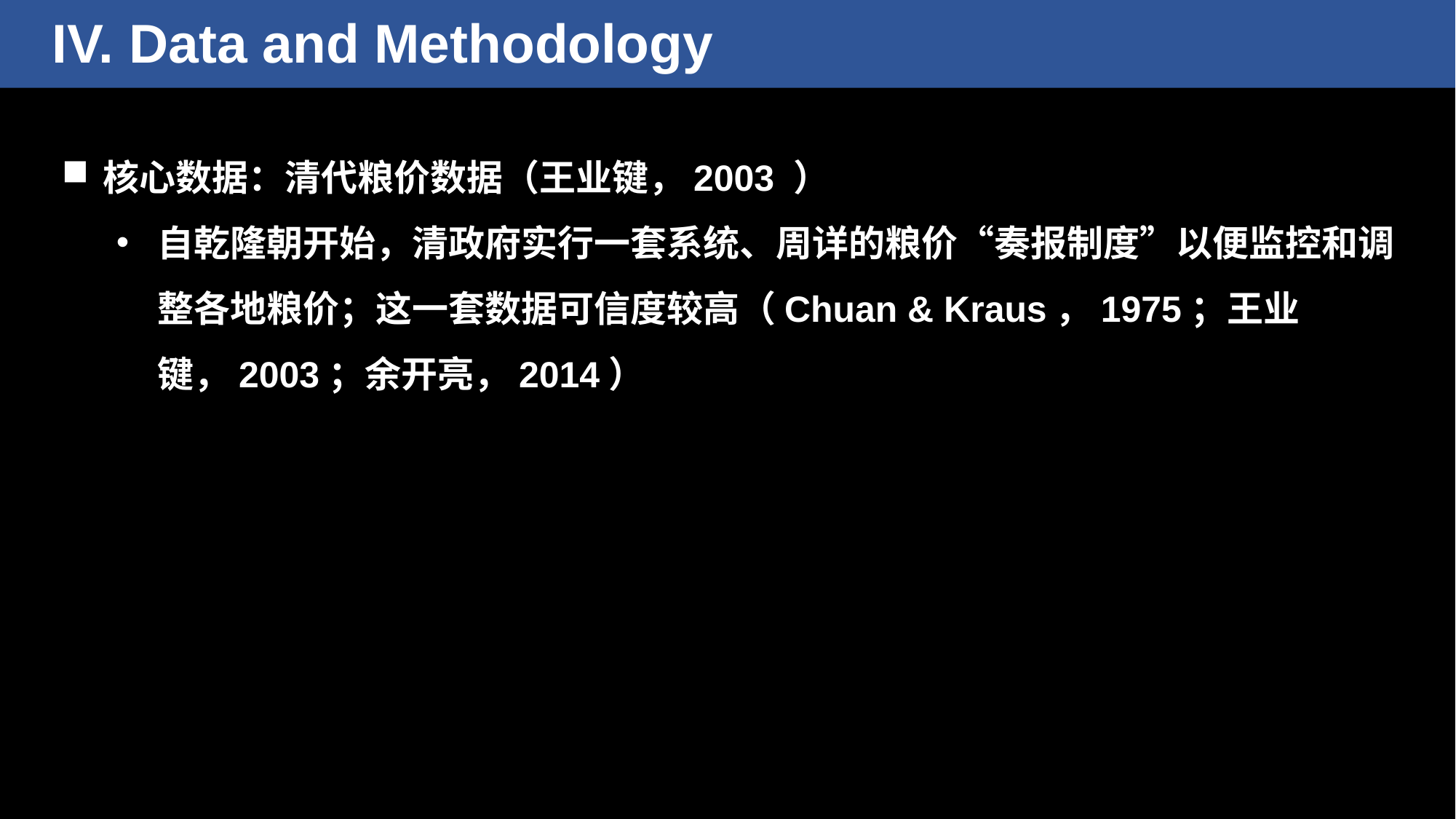

IV. Data and Methodology
核心数据：清代粮价数据（王业键，2003 ）
自乾隆朝开始，清政府实行一套系统、周详的粮价“奏报制度”以便监控和调整各地粮价；这一套数据可信度较高（Chuan & Kraus，1975；王业键，2003；余开亮，2014）